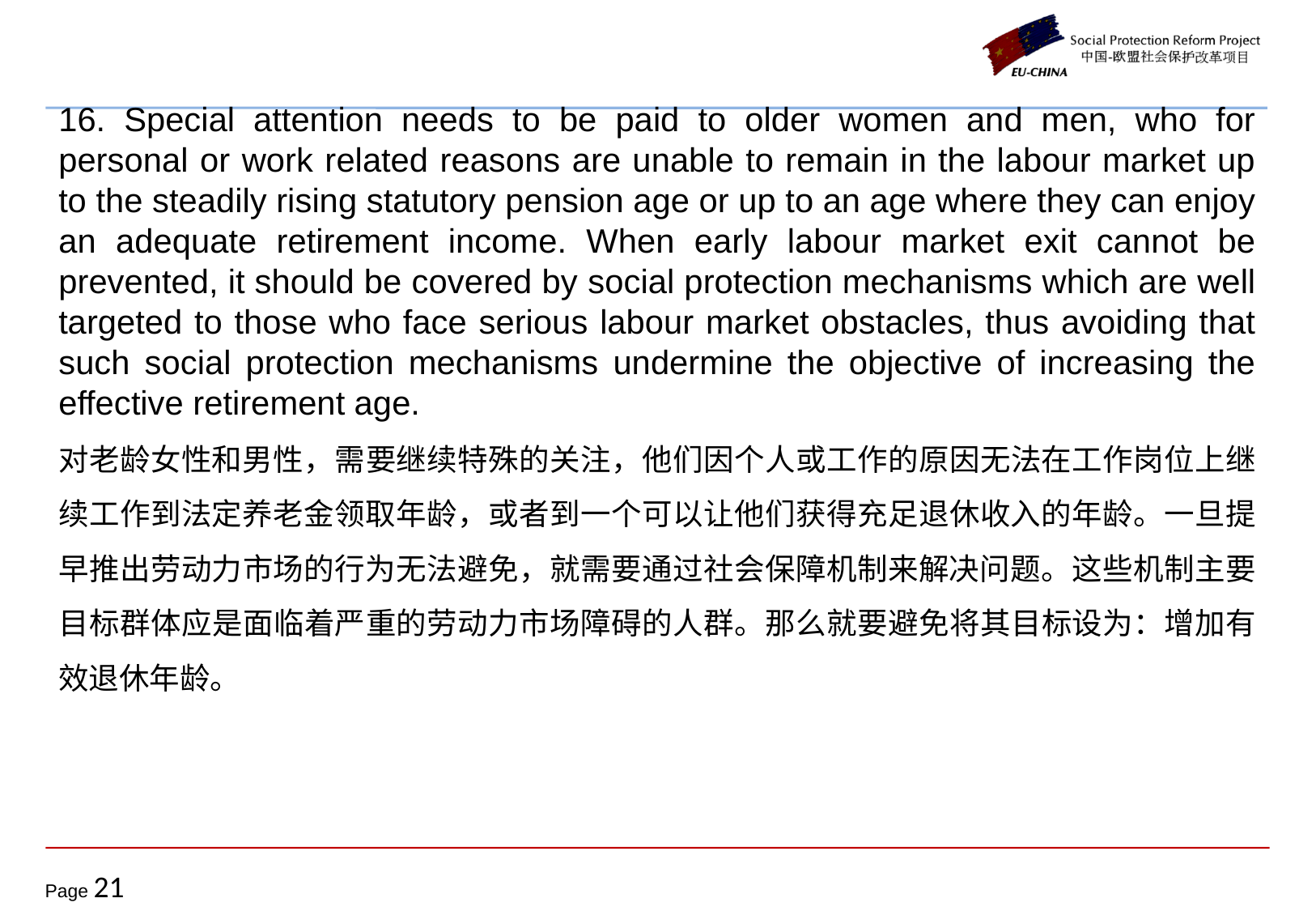

16. Special attention needs to be paid to older women and men, who for personal or work related reasons are unable to remain in the labour market up to the steadily rising statutory pension age or up to an age where they can enjoy an adequate retirement income. When early labour market exit cannot be prevented, it should be covered by social protection mechanisms which are well targeted to those who face serious labour market obstacles, thus avoiding that such social protection mechanisms undermine the objective of increasing the effective retirement age.
对老龄女性和男性，需要继续特殊的关注，他们因个人或工作的原因无法在工作岗位上继续工作到法定养老金领取年龄，或者到一个可以让他们获得充足退休收入的年龄。一旦提早推出劳动力市场的行为无法避免，就需要通过社会保障机制来解决问题。这些机制主要目标群体应是面临着严重的劳动力市场障碍的人群。那么就要避免将其目标设为：增加有效退休年龄。